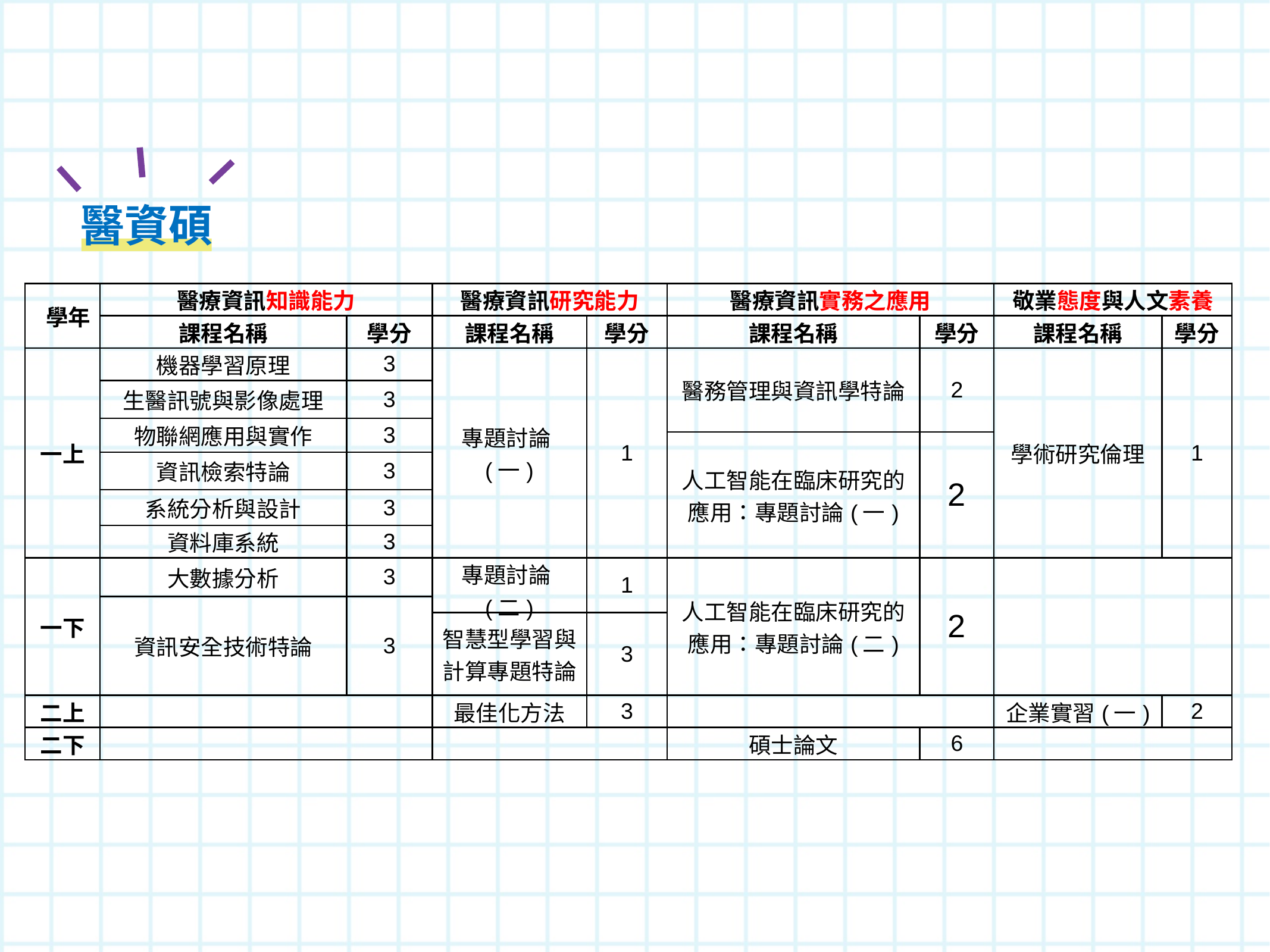

醫資碩

| 學年 | 醫療資訊知識能力 |  | 醫療資訊研究能力 |  | 醫療資訊實務之應用 |  | 敬業態度與人文素養 |  |
| --- | --- | --- | --- | --- | --- | --- | --- | --- |
|  | 課程名稱 | 學分 | 課程名稱 | 學分 | 課程名稱 | 學分 | 課程名稱 | 學分 |
| 一上 | 機器學習原理 | 3 | 專題討論(一) | 1 | 醫務管理與資訊學特論 | 2 | 學術研究倫理 | 1 |
|  | 生醫訊號與影像處理 | 3 |  |  |  |  |  |  |
|  | 物聯網應用與實作 | 3 |  |  |  |  |  |  |
|  |  |  |  |  | 人工智能在臨床研究的應用：專題討論(一) | 2 |  |  |
|  | 資訊檢索特論 | 3 |  |  |  |  |  |  |
|  | 系統分析與設計 | 3 |  |  |  |  |  |  |
|  | 資料庫系統 | 3 |  |  |  |  |  |  |
| 一下 | 大數據分析 | 3 | 專題討論(二) | 1 | 人工智能在臨床研究的應用：專題討論(二) | 2 |  |  |
|  | 資訊安全技術特論 | 3 |  |  |  |  |  |  |
|  |  |  | 智慧型學習與計算專題特論 | 3 |  |  |  |  |
| 二上 |  |  | 最佳化方法 | 3 |  |  | 企業實習(一) | 2 |
| 二下 |  |  |  |  | 碩士論文 | 6 |  |  |